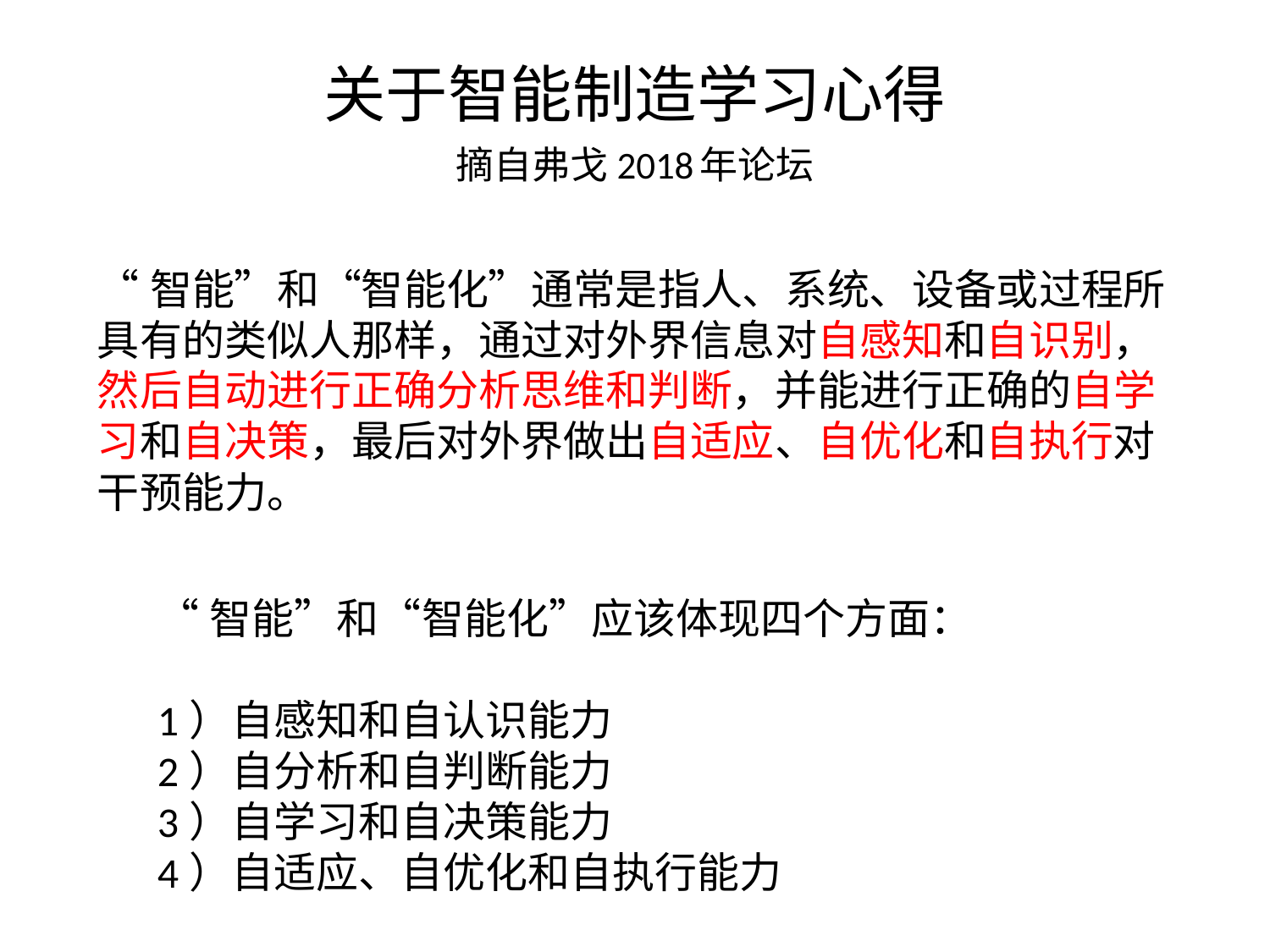

# 关于智能制造学习心得 摘自弗戈2018年论坛
“智能”和“智能化”通常是指人、系统、设备或过程所具有的类似人那样，通过对外界信息对自感知和自识别，然后自动进行正确分析思维和判断，并能进行正确的自学习和自决策，最后对外界做出自适应、自优化和自执行对干预能力。
“智能”和“智能化”应该体现四个方面：

1）自感知和自认识能力
2）自分析和自判断能力
3）自学习和自决策能力
4）自适应、自优化和自执行能力